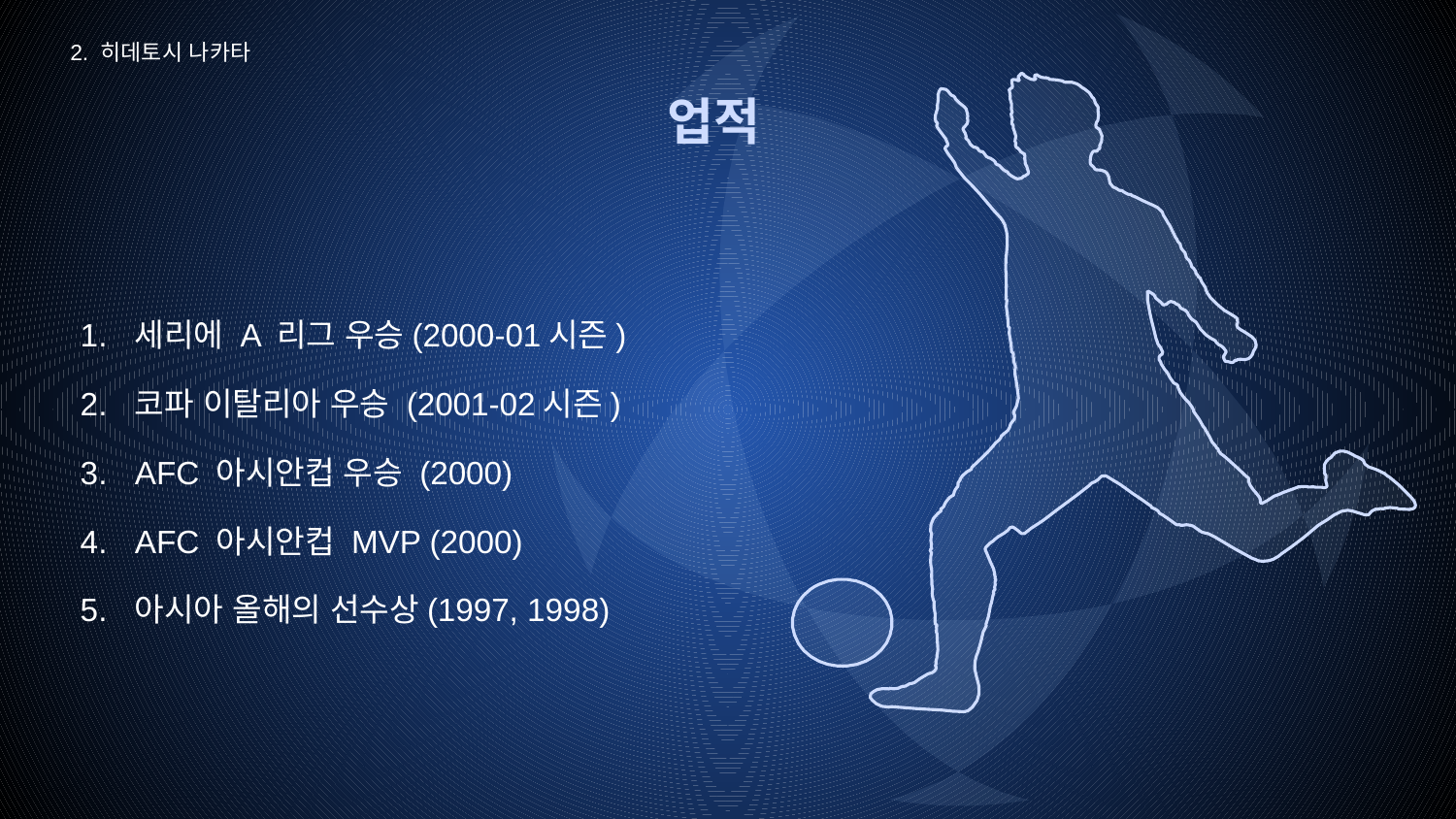

2. 히데토시 나카타

# 업적
세리에 A 리그 우승(2000-01시즌)
코파 이탈리아 우승 (2001-02시즌)
AFC 아시안컵 우승 (2000)
AFC 아시안컵 MVP (2000)
아시아 올해의 선수상(1997, 1998)